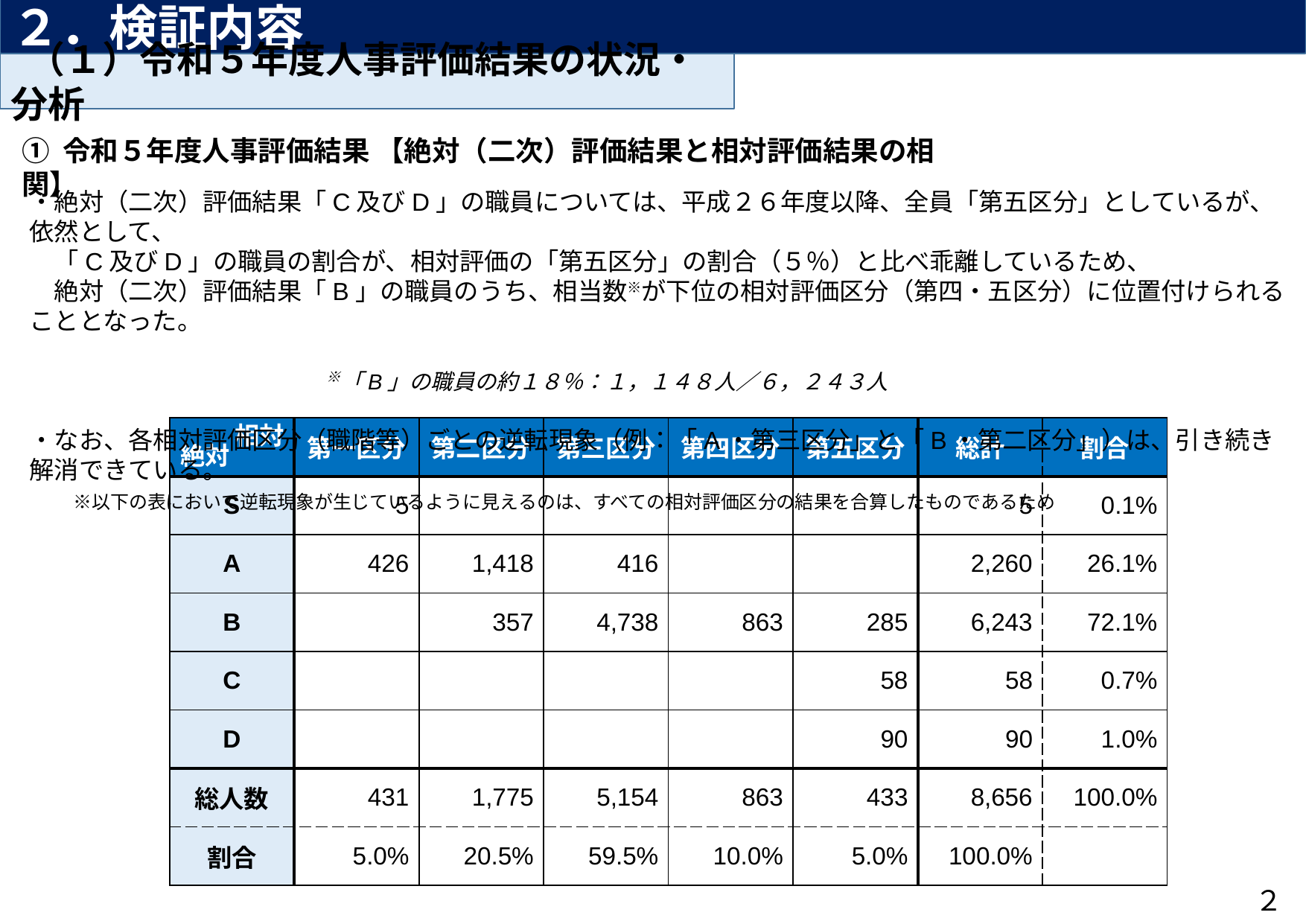

２．検証内容
 （１）令和５年度人事評価結果の状況・分析
① 令和５年度人事評価結果 【絶対（二次）評価結果と相対評価結果の相関】
・絶対（二次）評価結果「C及びD」の職員については、平成２６年度以降、全員「第五区分」としているが、依然として、
　「C及びD」の職員の割合が、相対評価の「第五区分」の割合（５％）と比べ乖離しているため、
　絶対（二次）評価結果「B」の職員のうち、相当数※が下位の相対評価区分（第四・五区分）に位置付けられることとなった。
　　　　　　　　　　　　　　　　　　　　　　　　　　　　　　　　　　　　　　　　　　　　　　　　　　　　　　　　　　　　　　　※「B」の職員の約１８％：１，１４８人／６，２４３人

・なお、各相対評価区分（職階等）ごとの逆転現象（例：「A・第三区分」と「B・第二区分」）は、引き続き解消できている。
　　※以下の表において逆転現象が生じているように見えるのは、すべての相対評価区分の結果を合算したものであるため
相対
絶対
|  | 第一区分 | 第二区分 | 第三区分 | 第四区分 | 第五区分 | 総計 | 割合 |
| --- | --- | --- | --- | --- | --- | --- | --- |
| S | 5 |  |  |  |  | 5 | 0.1% |
| A | 426 | 1,418 | 416 |  |  | 2,260 | 26.1% |
| B |  | 357 | 4,738 | 863 | 285 | 6,243 | 72.1% |
| C |  |  |  |  | 58 | 58 | 0.7% |
| D |  |  |  |  | 90 | 90 | 1.0% |
| 総人数 | 431 | 1,775 | 5,154 | 863 | 433 | 8,656 | 100.0% |
| 割合 | 5.0% | 20.5% | 59.5% | 10.0% | 5.0% | 100.0% |  |
２